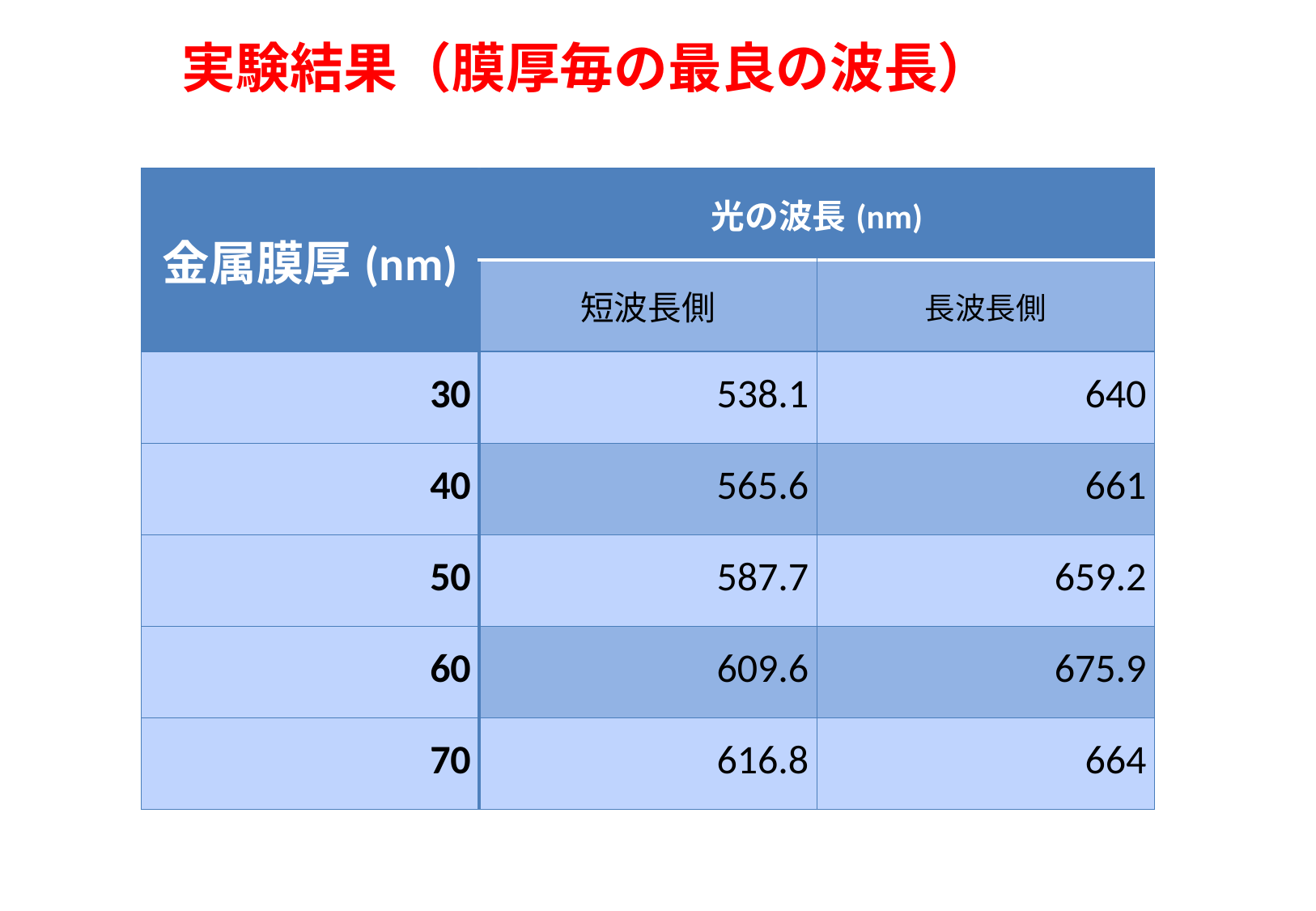

実験結果（膜厚毎の最良の波長）
| 金属膜厚(nm) | 光の波長(nm) |  |
| --- | --- | --- |
|  | 短波長側 | 長波長側 |
| 30 | 538.1 | 640 |
| 40 | 565.6 | 661 |
| 50 | 587.7 | 659.2 |
| 60 | 609.6 | 675.9 |
| 70 | 616.8 | 664 |